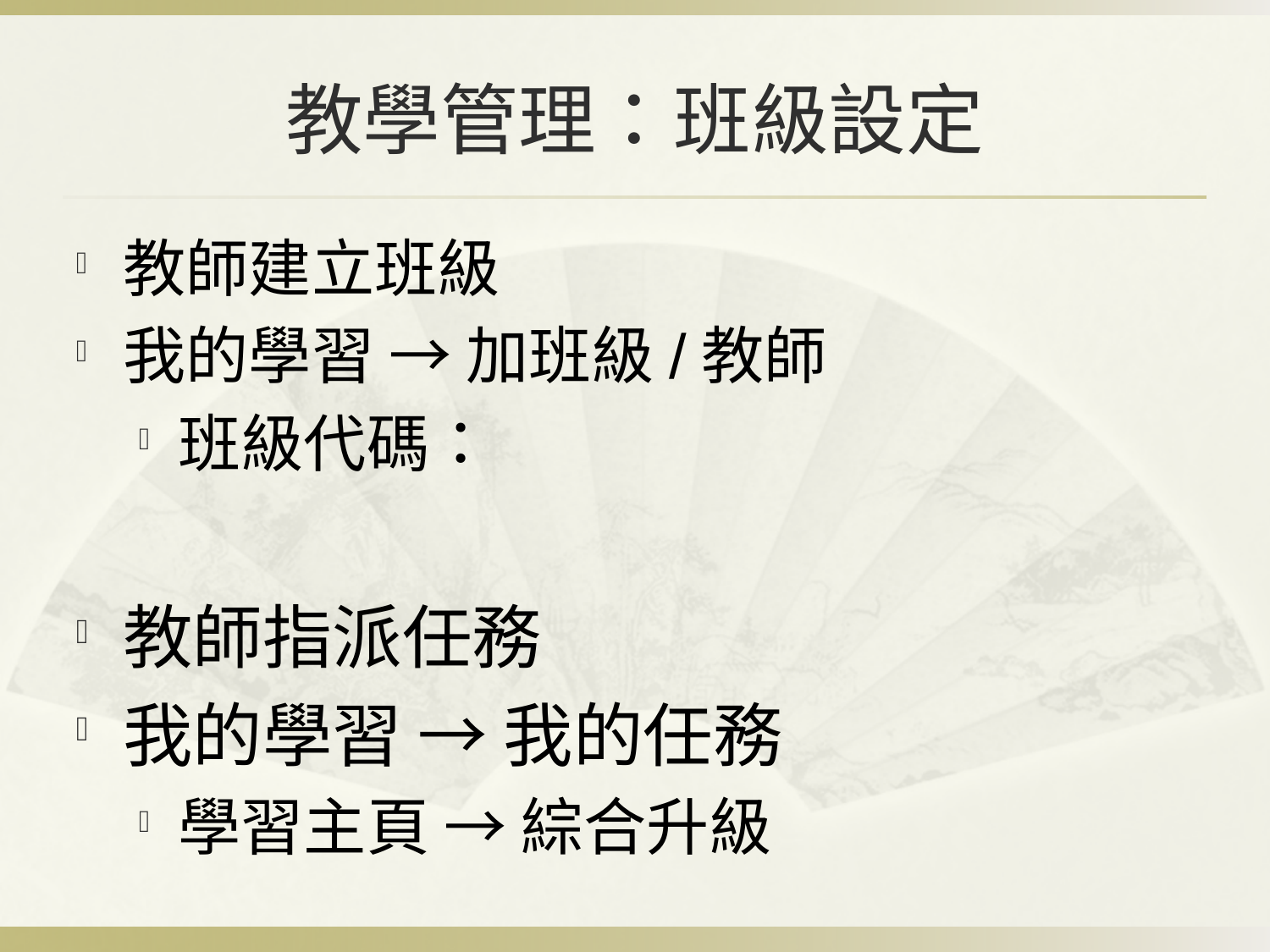

# 教學管理：班級設定
教師建立班級
我的學習 → 加班級/教師
班級代碼：

教師指派任務
我的學習 → 我的任務
學習主頁 → 綜合升級